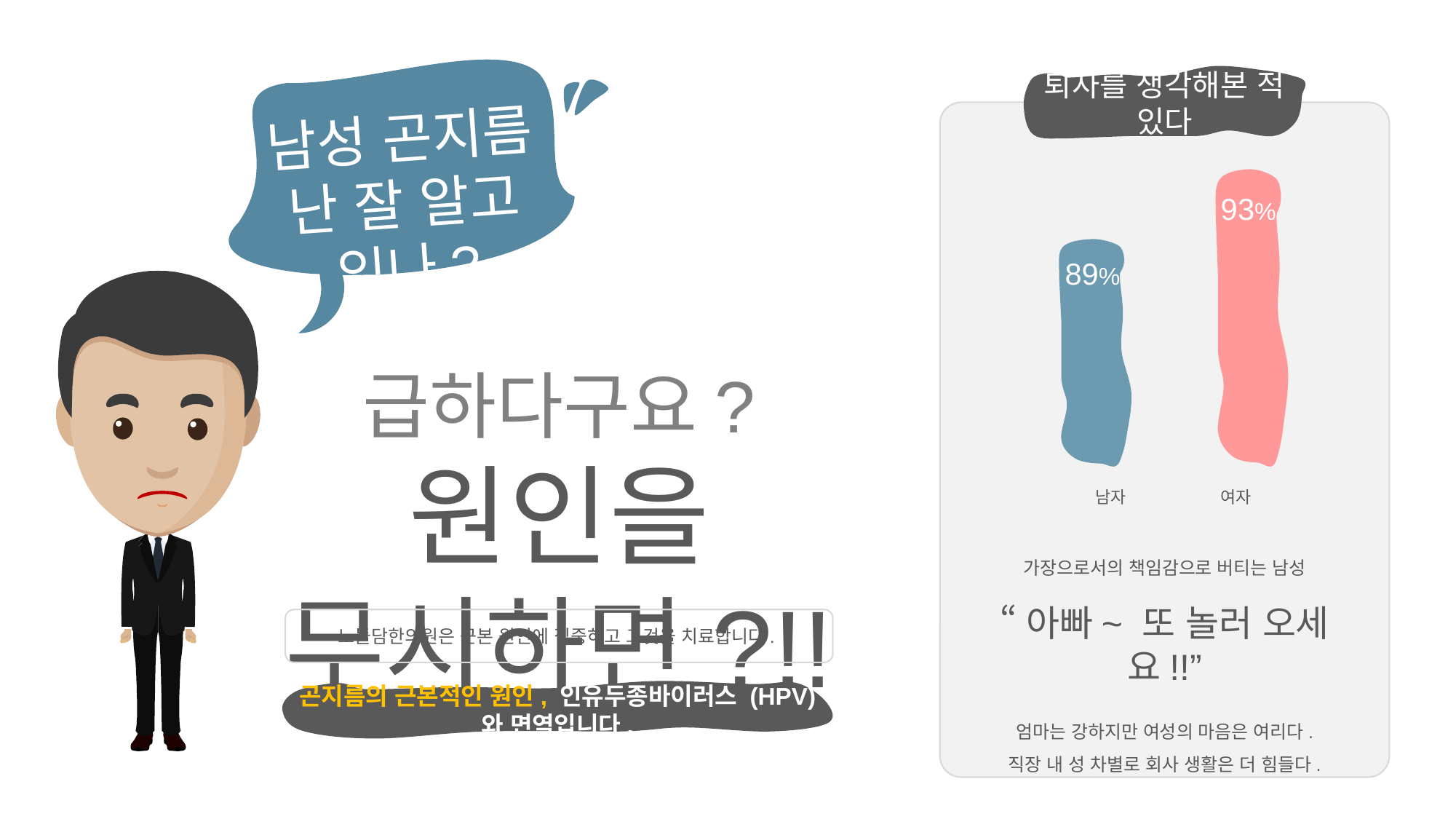

남성 곤지름
난 잘 알고 있나?
퇴사를 생각해본 적 있다

93%
89%

급하다구요?
원인을 무시하면?!!

남자                    여자

가장으로서의 책임감으로 버티는 남성

“아빠~ 또 놀러 오세요!!”

엄마는 강하지만 여성의 마음은 여리다.
직장 내 성 차별로 회사 생활은 더 힘들다.
노들담한의원은 근본 원인에 집중하고 그것을 치료합니다.
곤지름의 근본적인 원인, 인유두종바이러스 (HPV) 와 면역입니다.